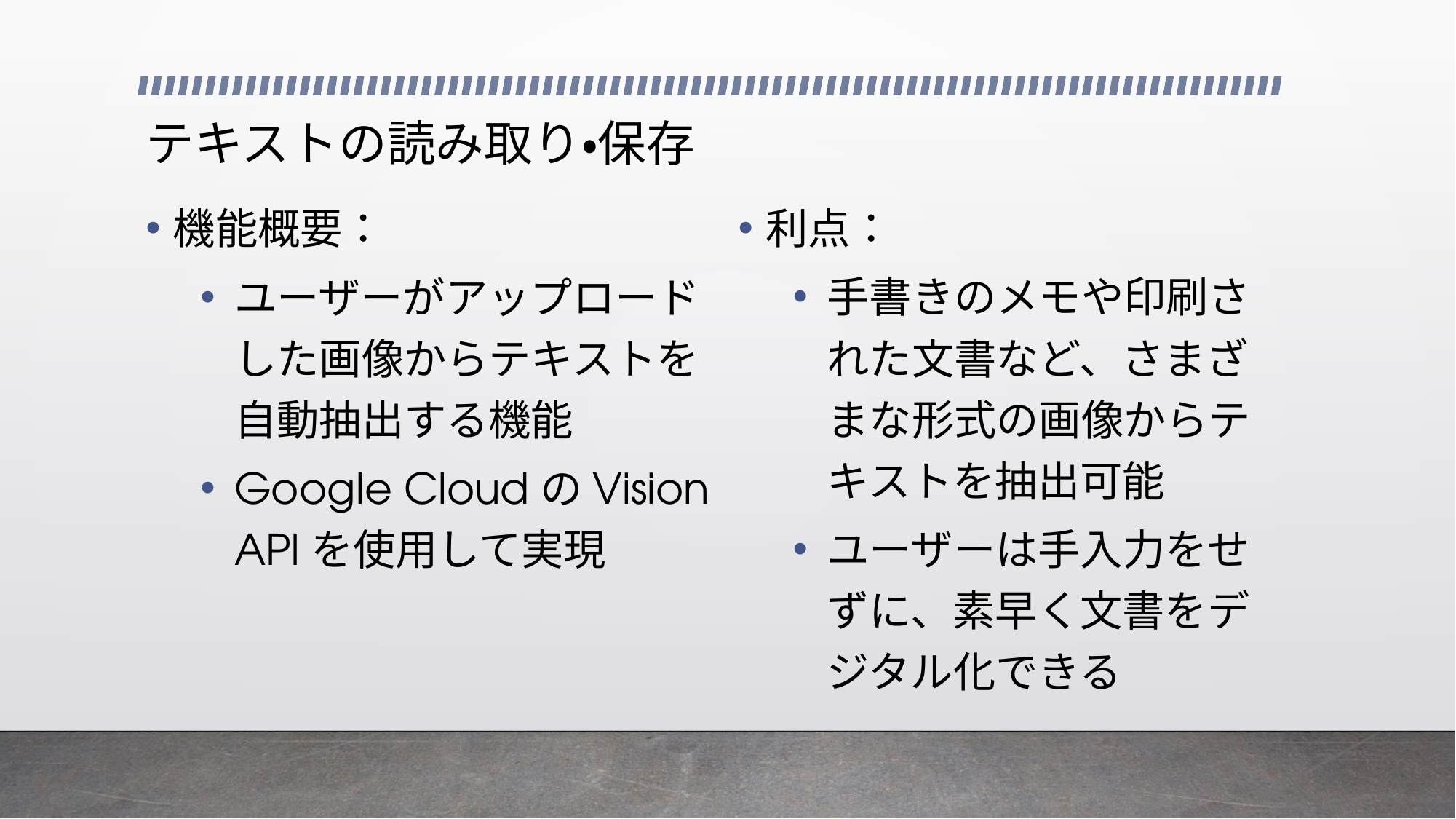

# テキストの読み取り・保存
機能概要：
ユーザーがアップロードした画像からテキストを自動抽出する機能
Google CloudのVision APIを使用して実現
利点：
手書きのメモや印刷された文書など、さまざまな形式の画像からテキストを抽出可能
ユーザーは手入力をせずに、素早く文書をデジタル化できる